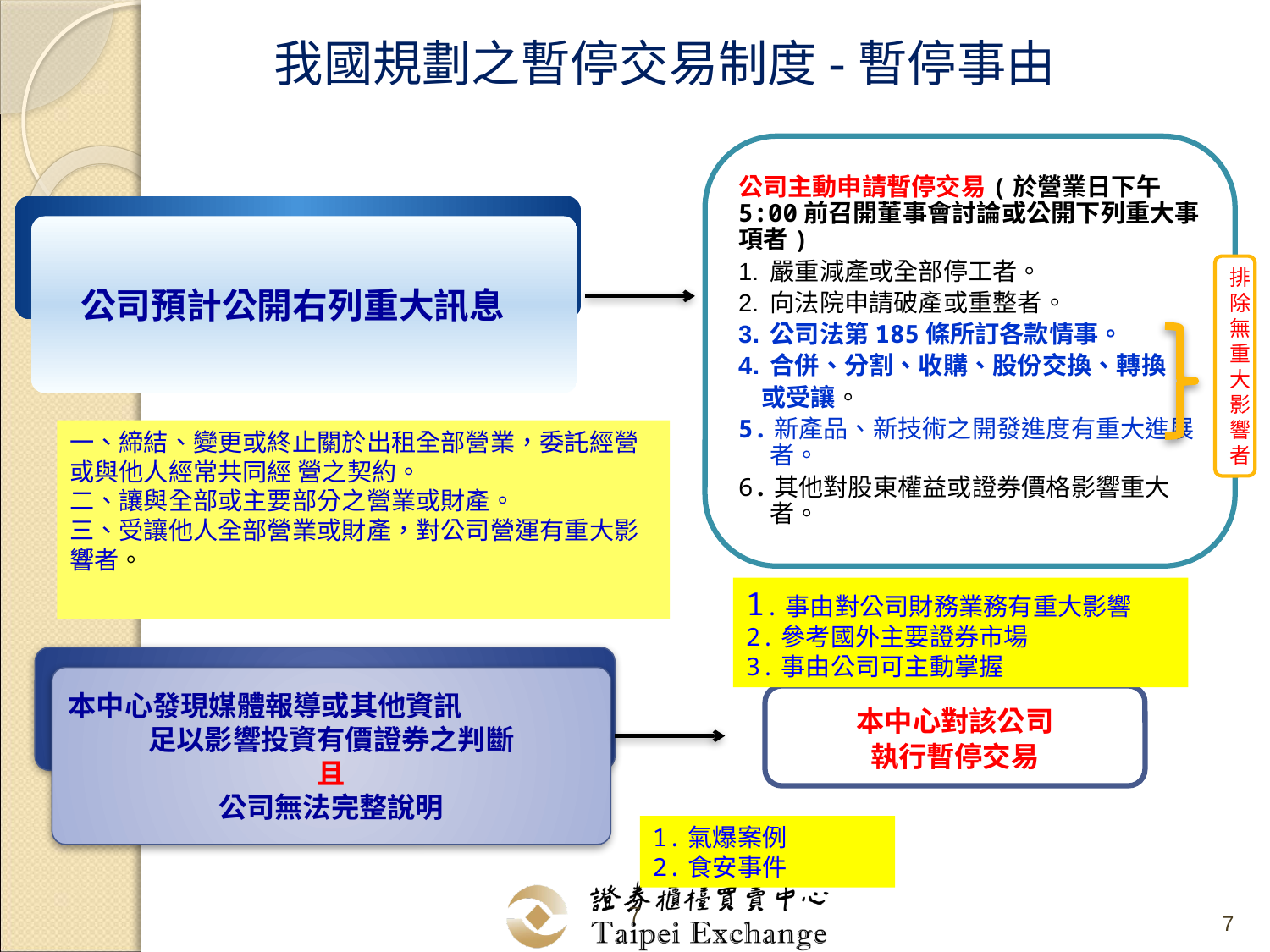

我國規劃之暫停交易制度-暫停事由
公司主動申請暫停交易(於營業日下午5:00前召開董事會討論或公開下列重大事項者)
嚴重減產或全部停工者。
向法院申請破產或重整者。
公司法第185條所訂各款情事。
合併、分割、收購、股份交換、轉換
   或受讓。
5.新產品、新技術之開發進度有重大進展者。
6.其他對股東權益或證券價格影響重大者。

   公司預計公開右列重大訊息
排除無重大影響者

一、締結、變更或終止關於出租全部營業，委託經營或與他人經常共同經 營之契約。
二、讓與全部或主要部分之營業或財產。
三、受讓他人全部營業或財產，對公司營運有重大影響者。

1.事由對公司財務業務有重大影響
2.參考國外主要證券市場
3.事由公司可主動掌握

本中心發現媒體報導或其他資訊
足以影響投資有價證券之判斷
且
公司無法完整說明

本中心對該公司
執行暫停交易

1.氣爆案例
2.食安事件
7
7